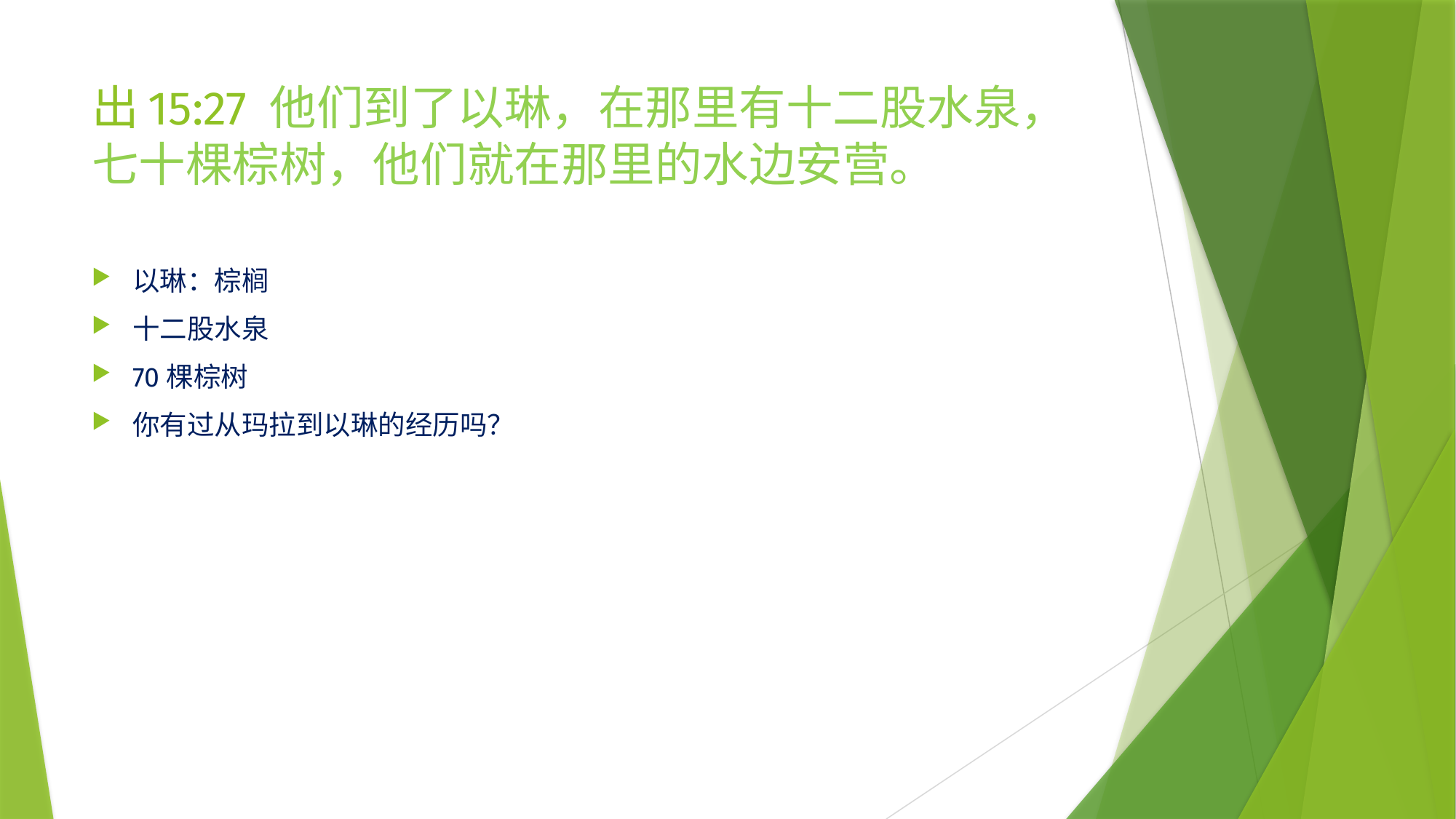

# 出15:27 他们到了以琳，在那里有十二股水泉，七十棵棕树，他们就在那里的水边安营。
以琳：棕榈
十二股水泉
70棵棕树
你有过从玛拉到以琳的经历吗？